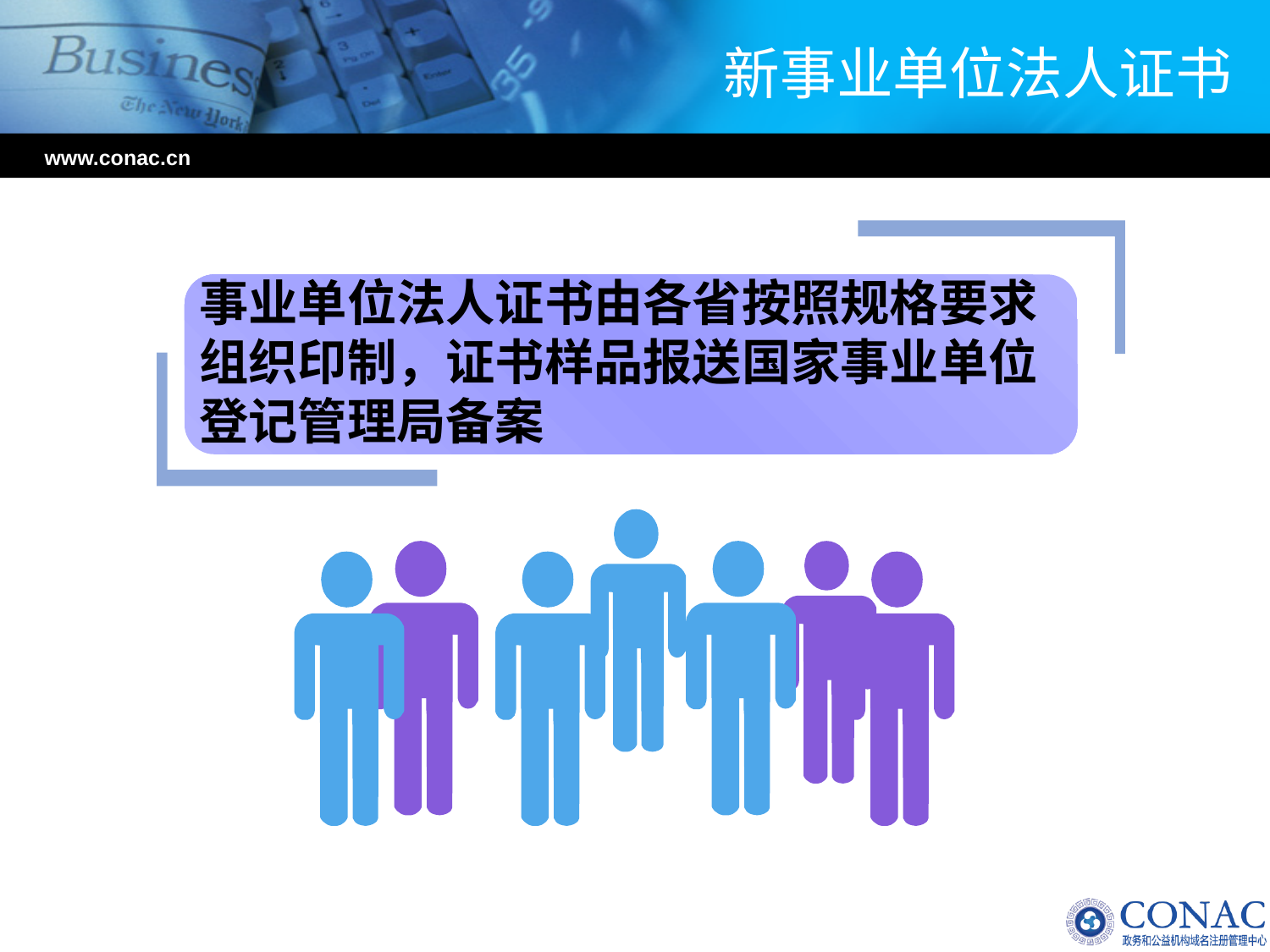

新事业单位法人证书
www.conac.cn

事业单位法人证书由各省按照规格要求组织印制，证书样品报送国家事业单位登记管理局备案